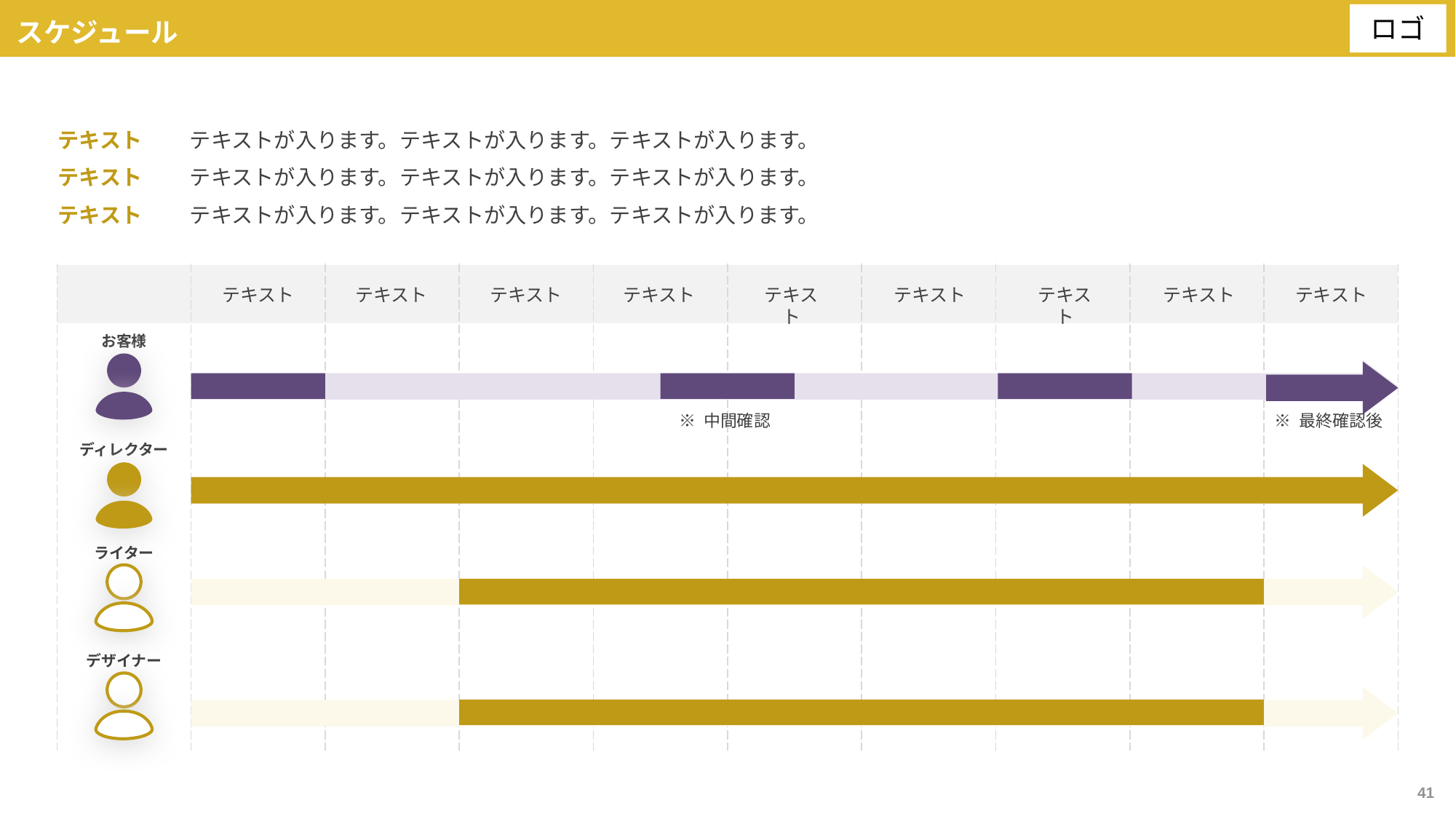

スケジュール
テキスト
テキスト
テキスト
テキストが入ります。テキストが入ります。テキストが入ります。
テキストが入ります。テキストが入ります。テキストが入ります。
テキストが入ります。テキストが入ります。テキストが入ります。

テキスト
テキスト
テキスト
テキスト
テキスト
テキスト
テキスト
テキスト
テキスト
お客様

※ 中間確認
※ 最終確認後
ディレクター

ライター

デザイナー

41